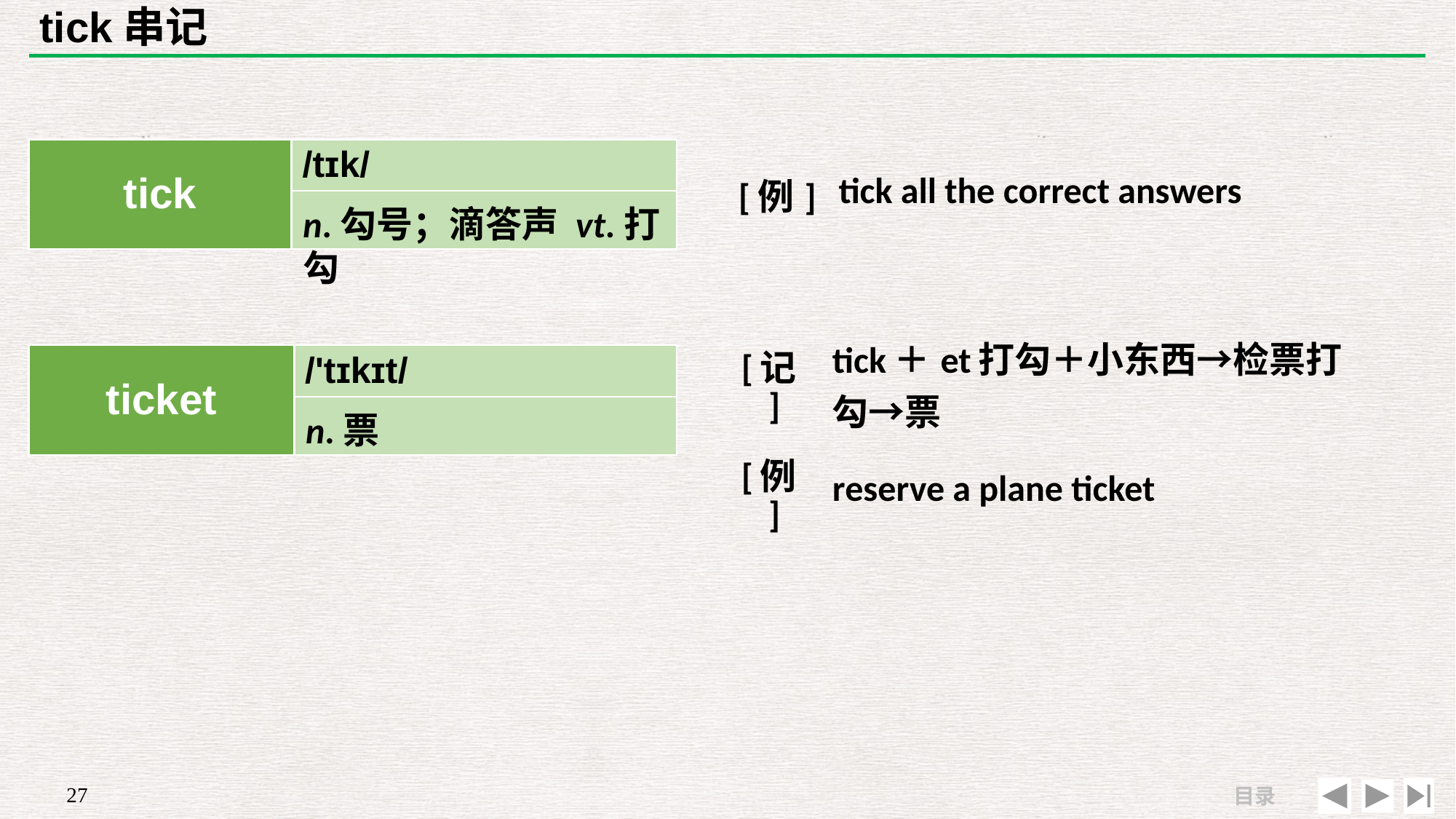

# tick串记

|  |  |
| --- | --- |
| [例] | tick all the correct answers |
| tick | /tɪk/ |
| --- | --- |
|  |  |
n.勾号；滴答声 vt.打勾
| [记] | tick＋et打勾＋小东西→检票打勾→票 |
| --- | --- |
| [例] | reserve a plane ticket |
| ticket | /'tɪkɪt/ |
| --- | --- |
|  |  |
n.票